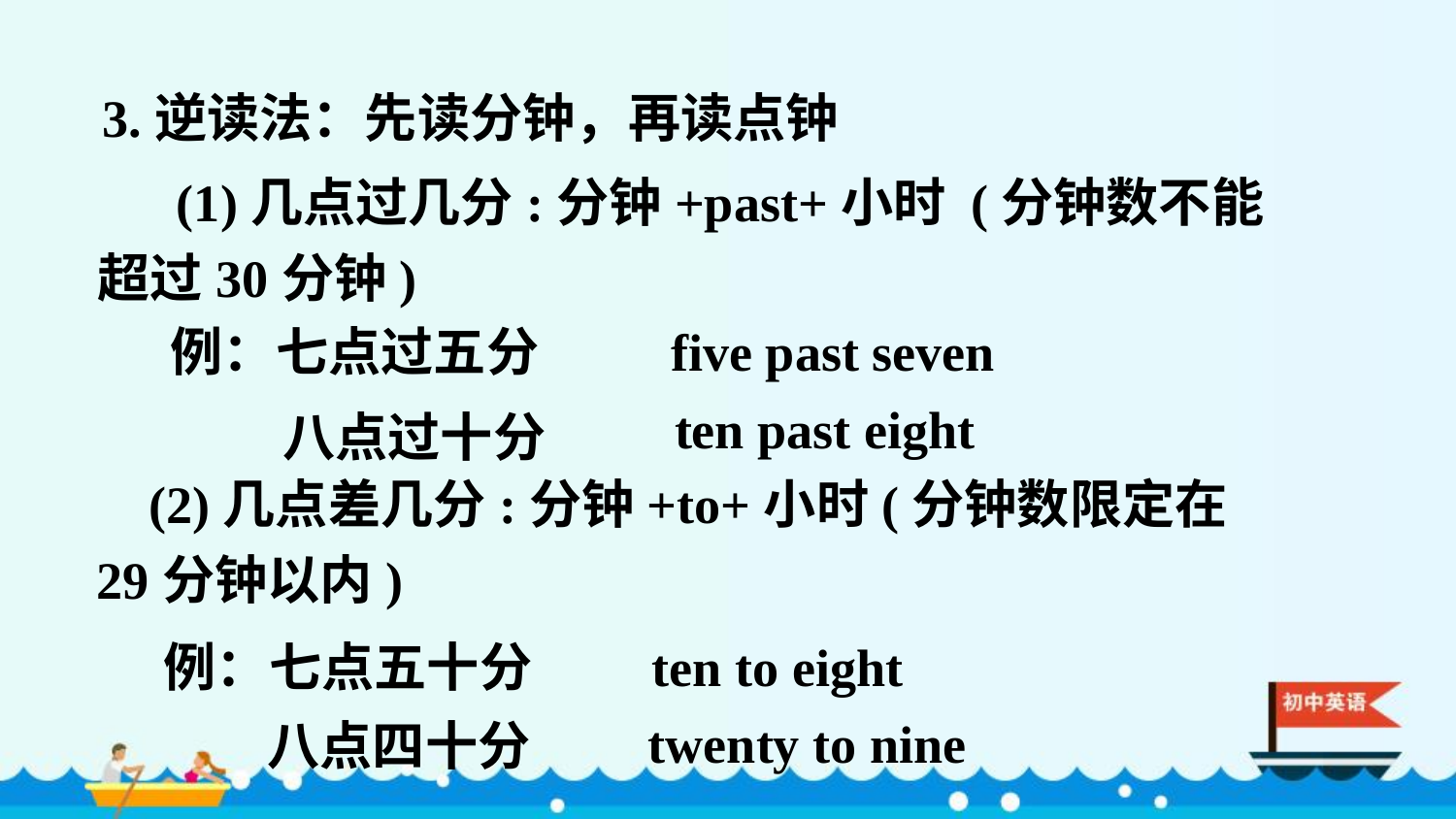

3.逆读法：先读分钟，再读点钟
      (1)几点过几分:分钟+past+小时 (分钟数不能超过30分钟)
例：七点过五分          five past seven
ten past eight
八点过十分
    (2)几点差几分:分钟+to+小时(分钟数限定在 29分钟以内)
例：七点五十分         ten to eight
twenty to nine
八点四十分